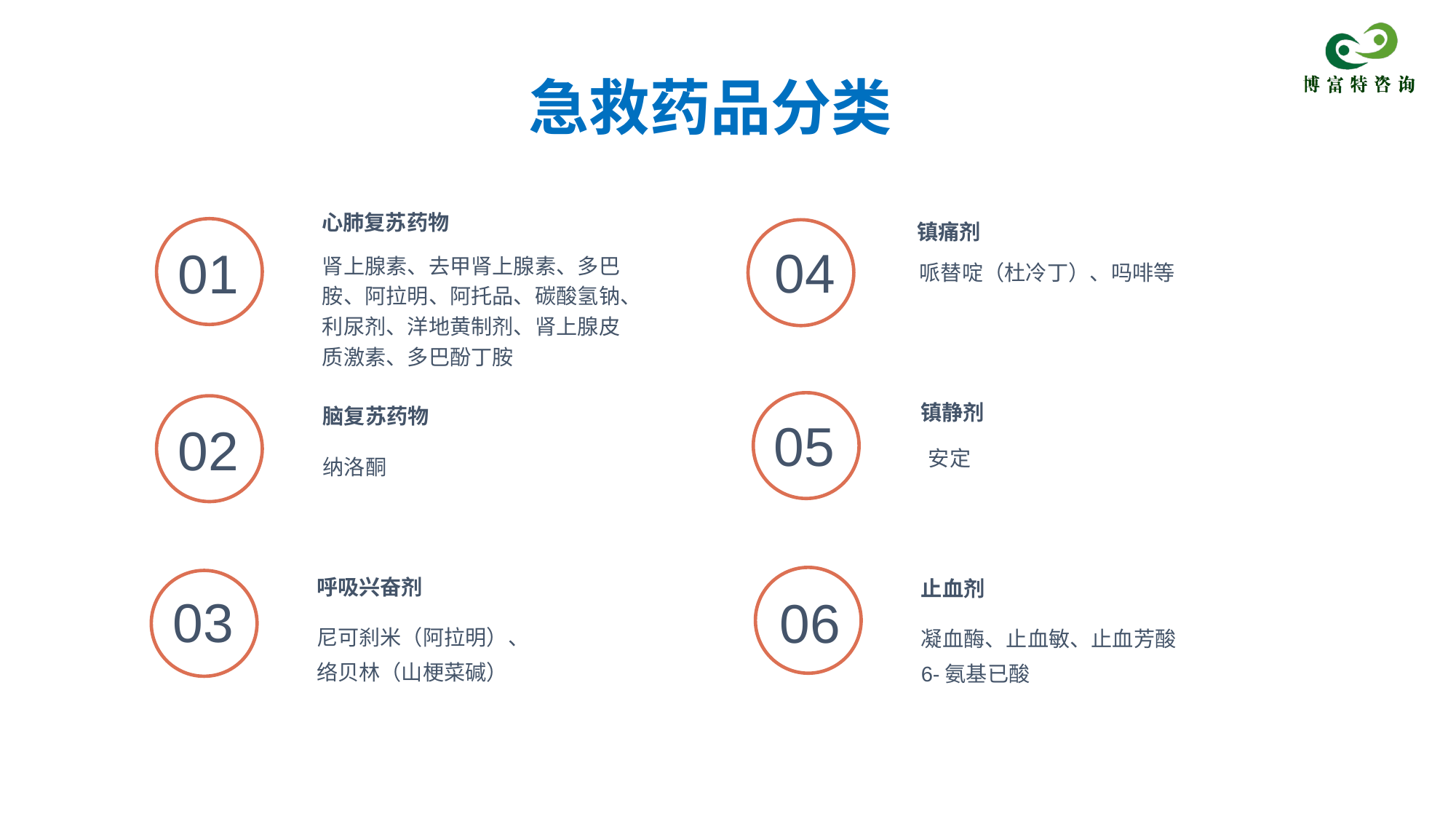

目     录
急救药品分类
心肺复苏药物
肾上腺素、去甲肾上腺素、多巴胺、阿拉明、阿托品、碳酸氢钠、利尿剂、洋地黄制剂、肾上腺皮质激素、多巴酚丁胺

镇痛剂
哌替啶（杜冷丁）、吗啡等

04
01

镇静剂
 安定
脑复苏药物
纳洛酮
05
02

呼吸兴奋剂
尼可刹米（阿拉明）、
络贝林（山梗菜碱）
止血剂
凝血酶、止血敏、止血芳酸
6-氨基已酸
03
06